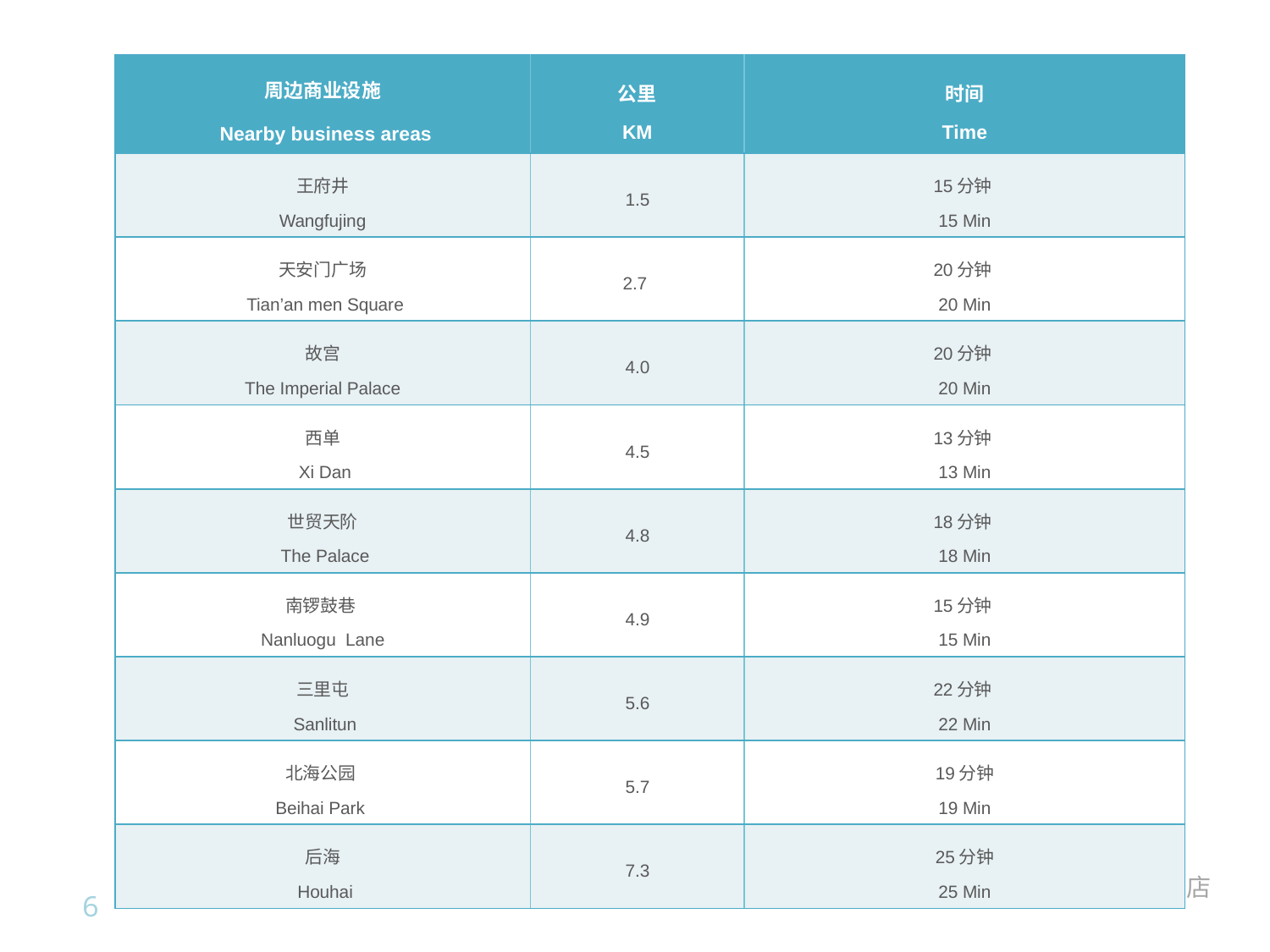

| 周边商业设施 Nearby business areas | 公里 KM | 时间 Time |
| --- | --- | --- |
| 王府井 Wangfujing | 1.5 | 15分钟 15 Min |
| 天安门广场 Tian’an men Square | 2.7 | 20分钟 20 Min |
| 故宫 The Imperial Palace | 4.0 | 20分钟 20 Min |
| 西单 Xi Dan | 4.5 | 13分钟 13 Min |
| 世贸天阶 The Palace | 4.8 | 18分钟 18 Min |
| 南锣鼓巷 Nanluogu Lane | 4.9 | 15分钟 15 Min |
| 三里屯 Sanlitun | 5.6 | 22分钟 22 Min |
| 北海公园 Beihai Park | 5.7 | 19分钟 19 Min |
| 后海 Houhai | 7.3 | 25分钟 25 Min |
6